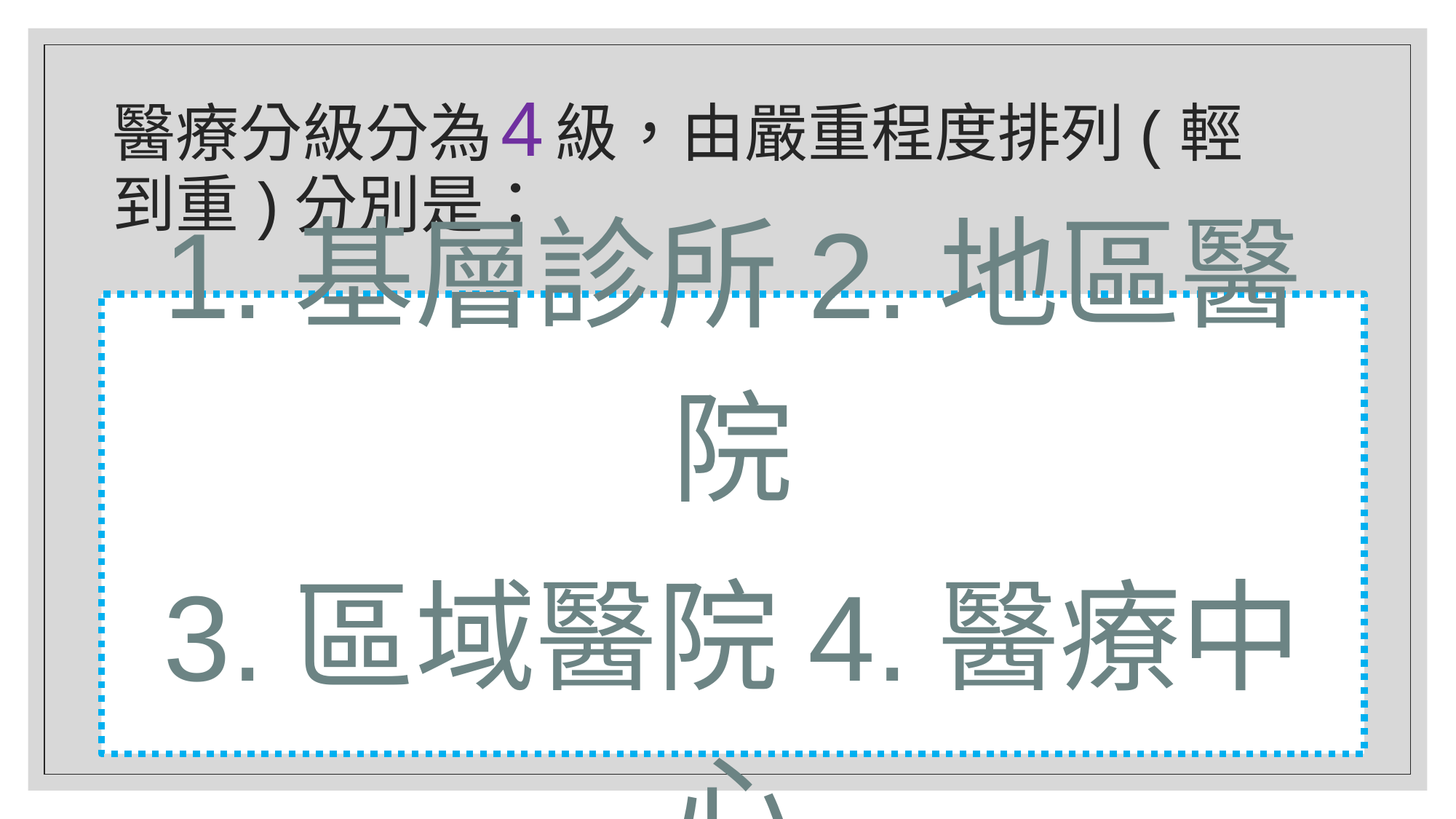

# 醫療分級分為4級，由嚴重程度排列(輕到重)分別是：
1.基層診所2.地區醫院
3.區域醫院4.醫療中心